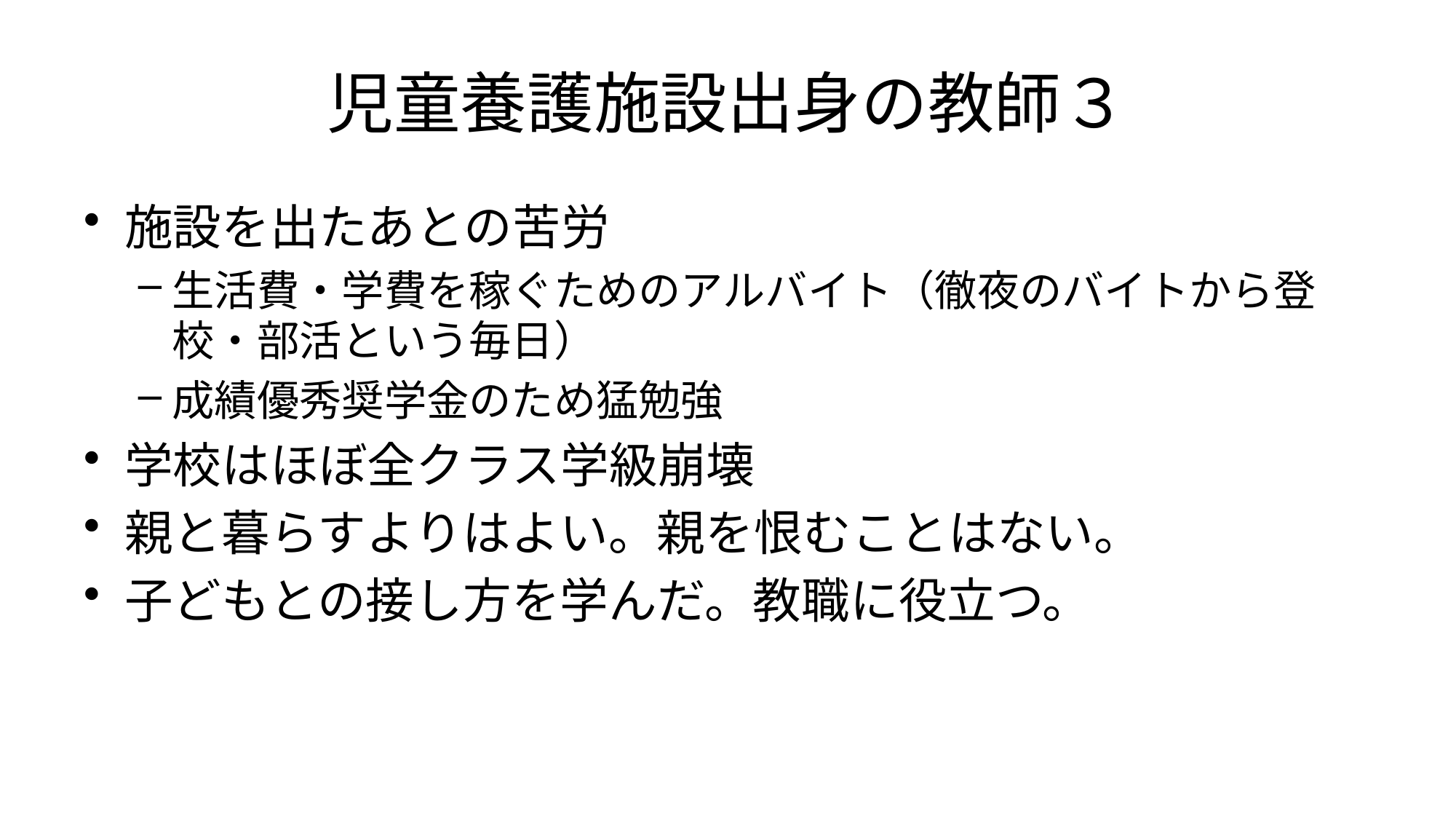

# 児童養護施設出身の教師３
施設を出たあとの苦労
生活費・学費を稼ぐためのアルバイト（徹夜のバイトから登校・部活という毎日）
成績優秀奨学金のため猛勉強
学校はほぼ全クラス学級崩壊
親と暮らすよりはよい。親を恨むことはない。
子どもとの接し方を学んだ。教職に役立つ。